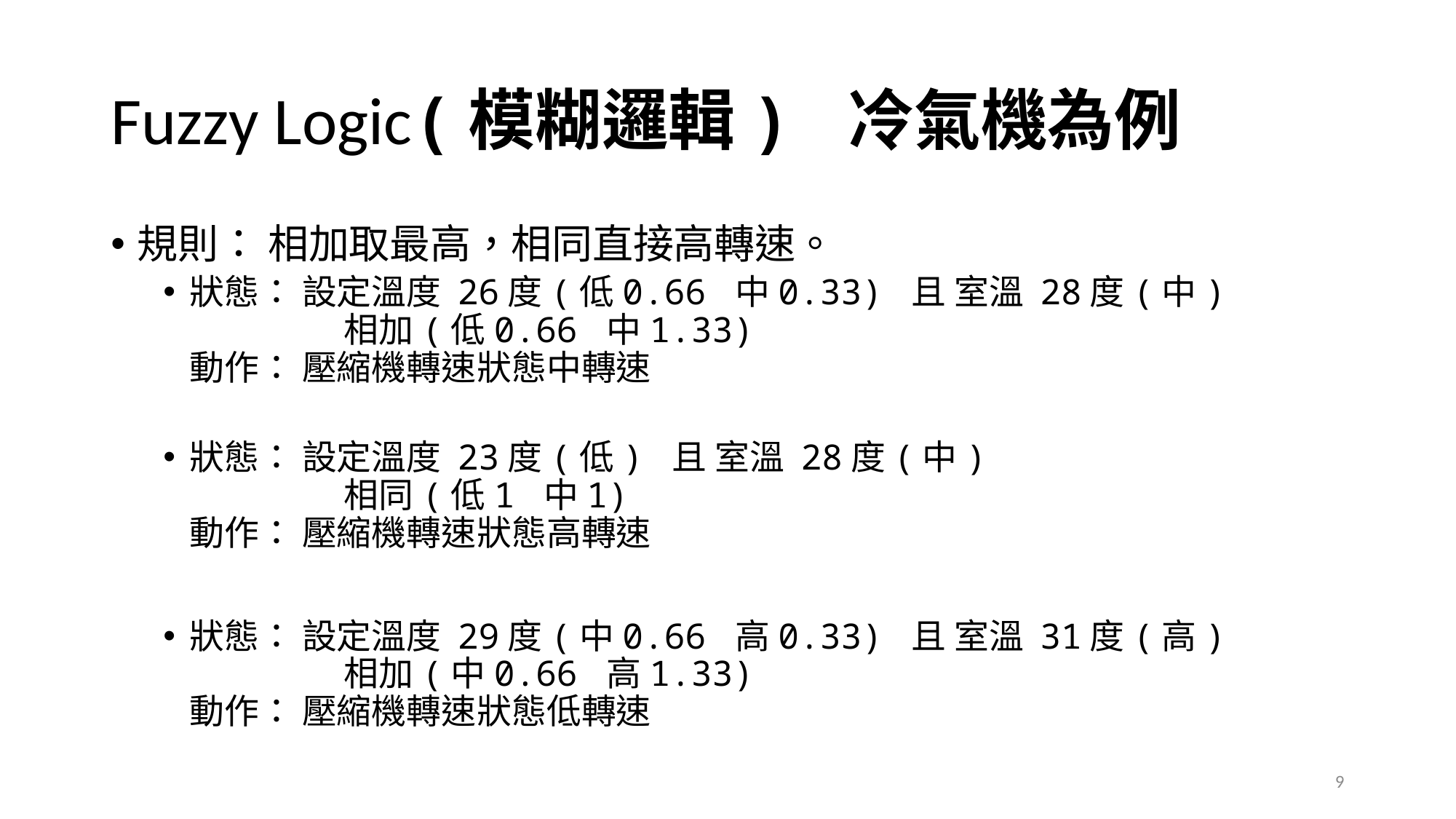

# Fuzzy Logic(模糊邏輯) 冷氣機為例
規則： 相加取最高，相同直接高轉速。
狀態： 設定溫度 26度(低0.66 中0.33) 且 室溫 28度(中)
       相加(低0.66 中1.33)
動作： 壓縮機轉速狀態中轉速

狀態： 設定溫度 23度(低) 且 室溫 28度(中)
       相同(低1 中1)
動作： 壓縮機轉速狀態高轉速

狀態： 設定溫度 29度(中0.66 高0.33) 且 室溫 31度(高)
       相加(中0.66 高1.33)
動作： 壓縮機轉速狀態低轉速

9